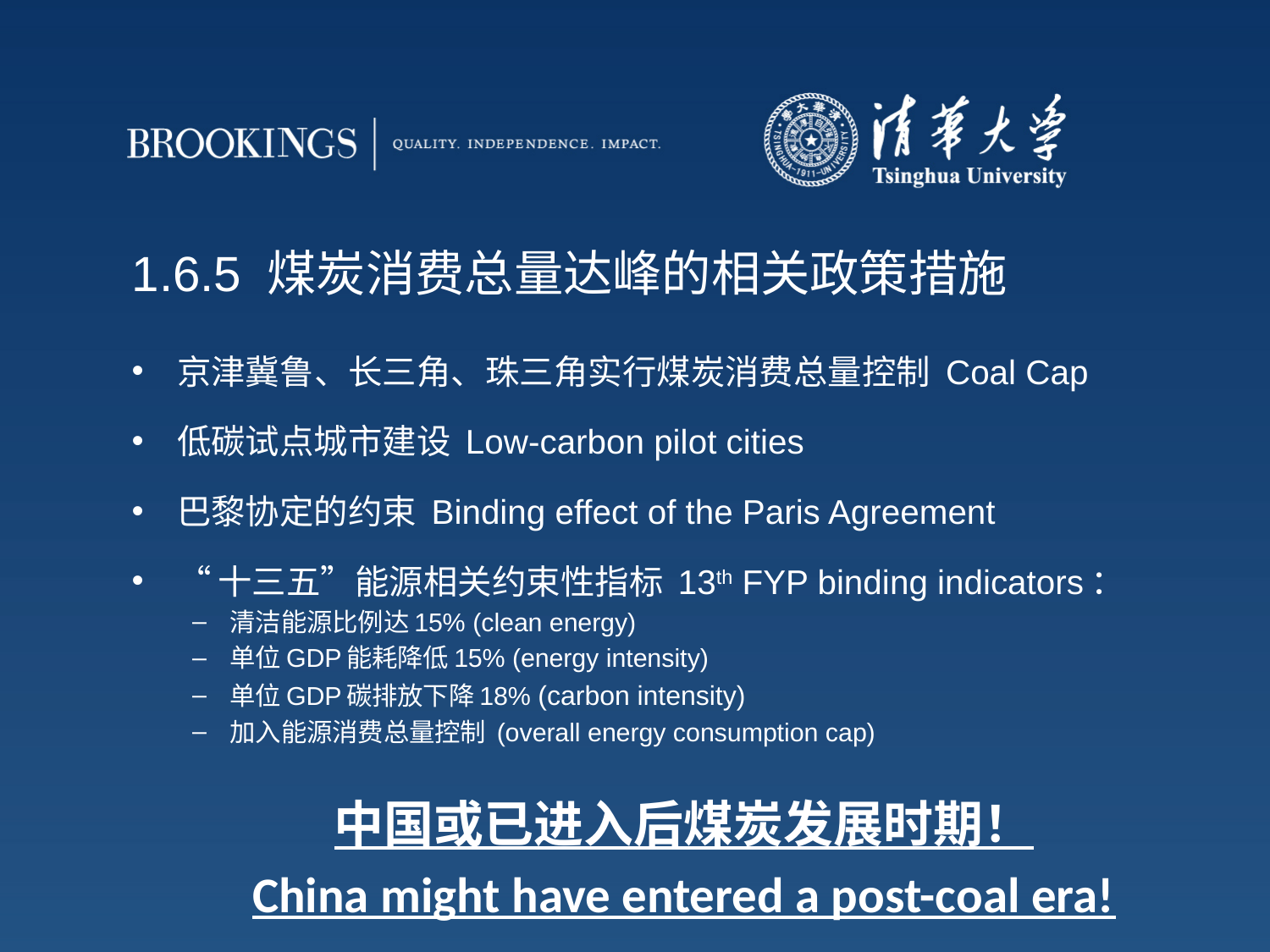

# 1.6.5 煤炭消费总量达峰的相关政策措施
京津冀鲁、长三角、珠三角实行煤炭消费总量控制 Coal Cap

低碳试点城市建设 Low-carbon pilot cities

巴黎协定的约束 Binding effect of the Paris Agreement

“十三五”能源相关约束性指标 13th FYP binding indicators：
清洁能源比例达15% (clean energy)
单位GDP能耗降低15% (energy intensity)
单位GDP碳排放下降18% (carbon intensity)
加入能源消费总量控制 (overall energy consumption cap)

中国或已进入后煤炭发展时期！
China might have entered a post-coal era!